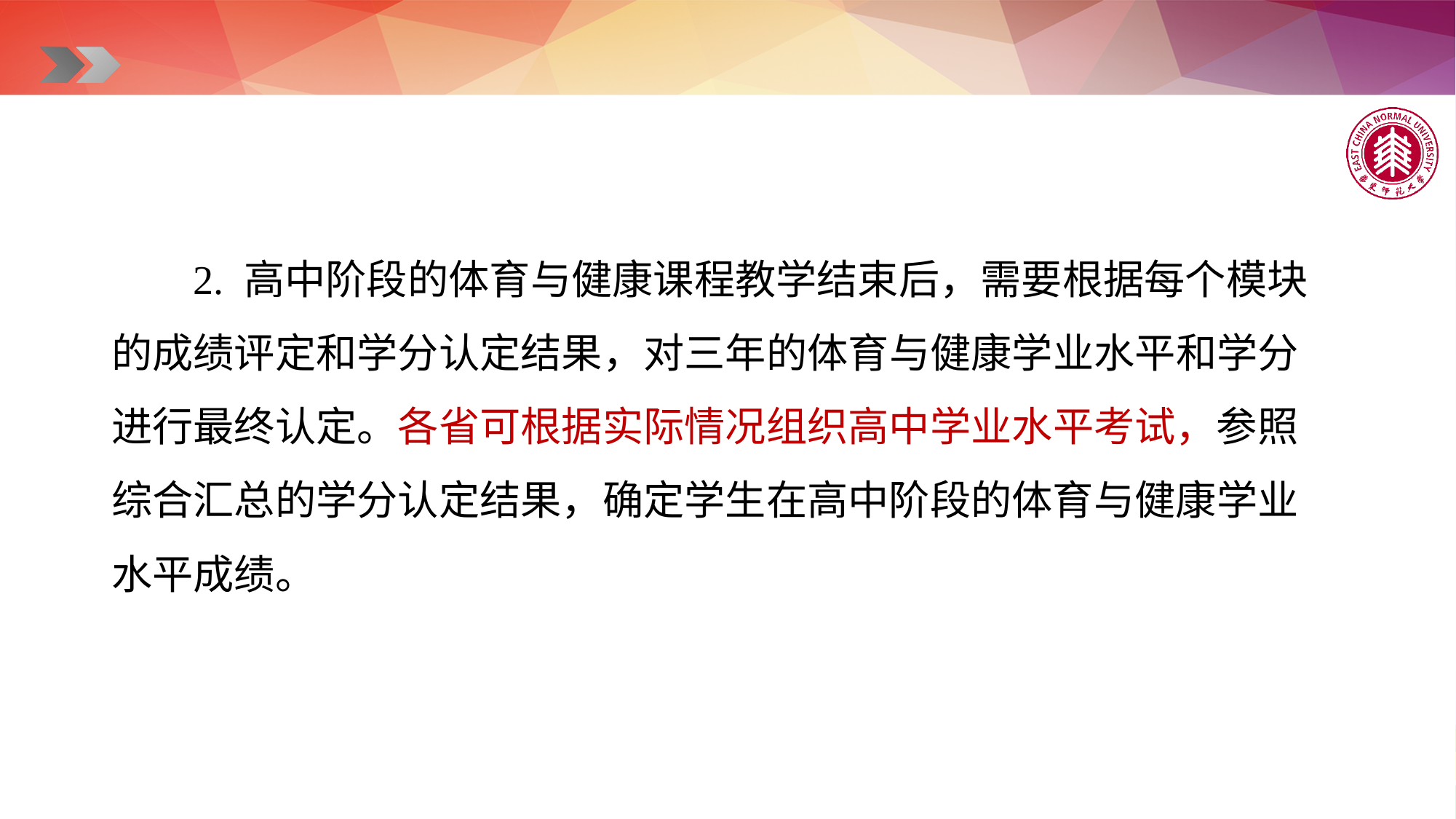

2. 高中阶段的体育与健康课程教学结束后，需要根据每个模块的成绩评定和学分认定结果，对三年的体育与健康学业水平和学分进行最终认定。各省可根据实际情况组织高中学业水平考试，参照综合汇总的学分认定结果，确定学生在高中阶段的体育与健康学业水平成绩。